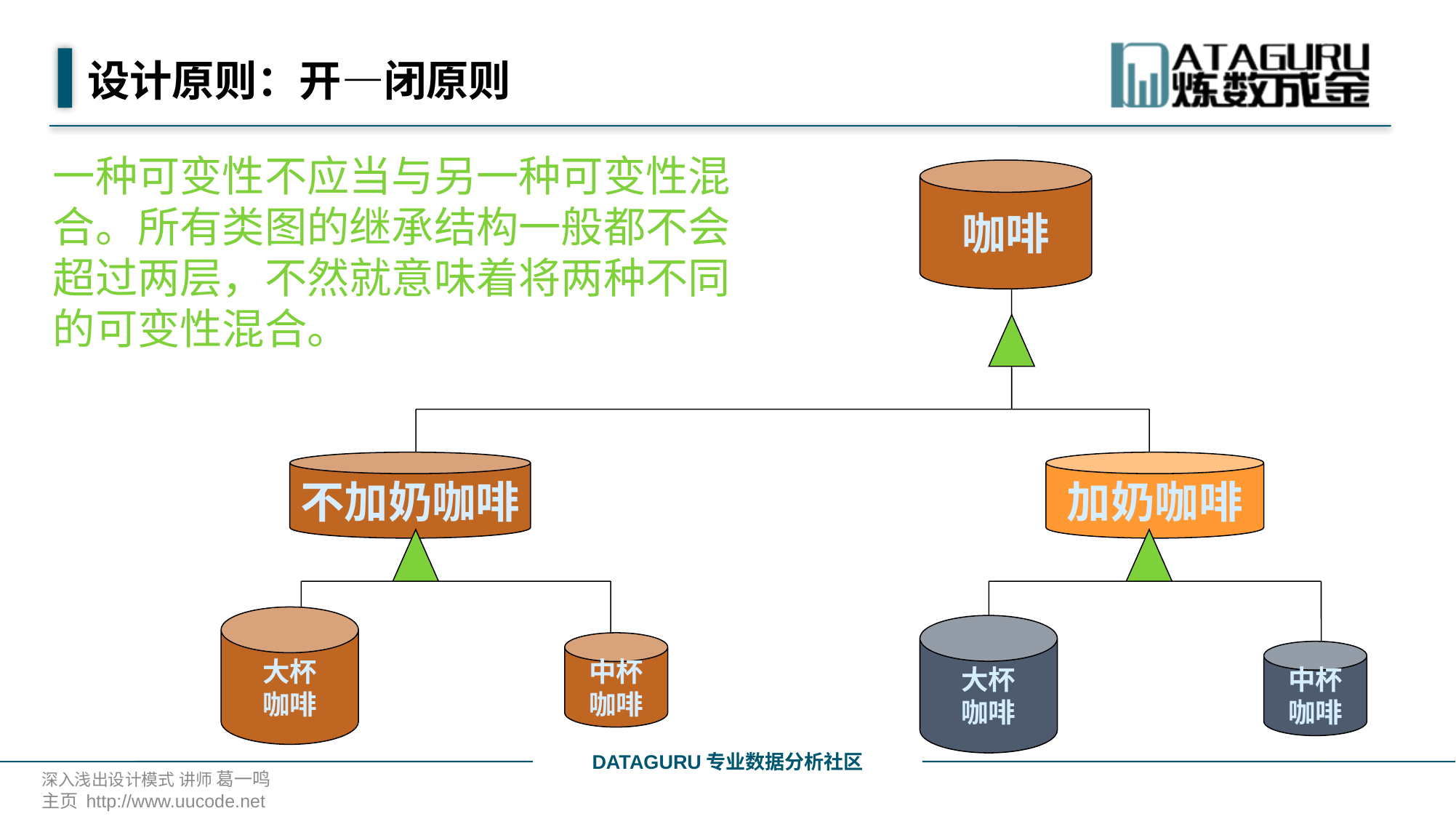

# 设计原则：开—闭原则
一种可变性不应当与另一种可变性混合。所有类图的继承结构一般都不会超过两层，不然就意味着将两种不同的可变性混合。
咖啡

不加奶咖啡
加奶咖啡

大杯
咖啡
大杯
咖啡
中杯
咖啡
中杯
咖啡